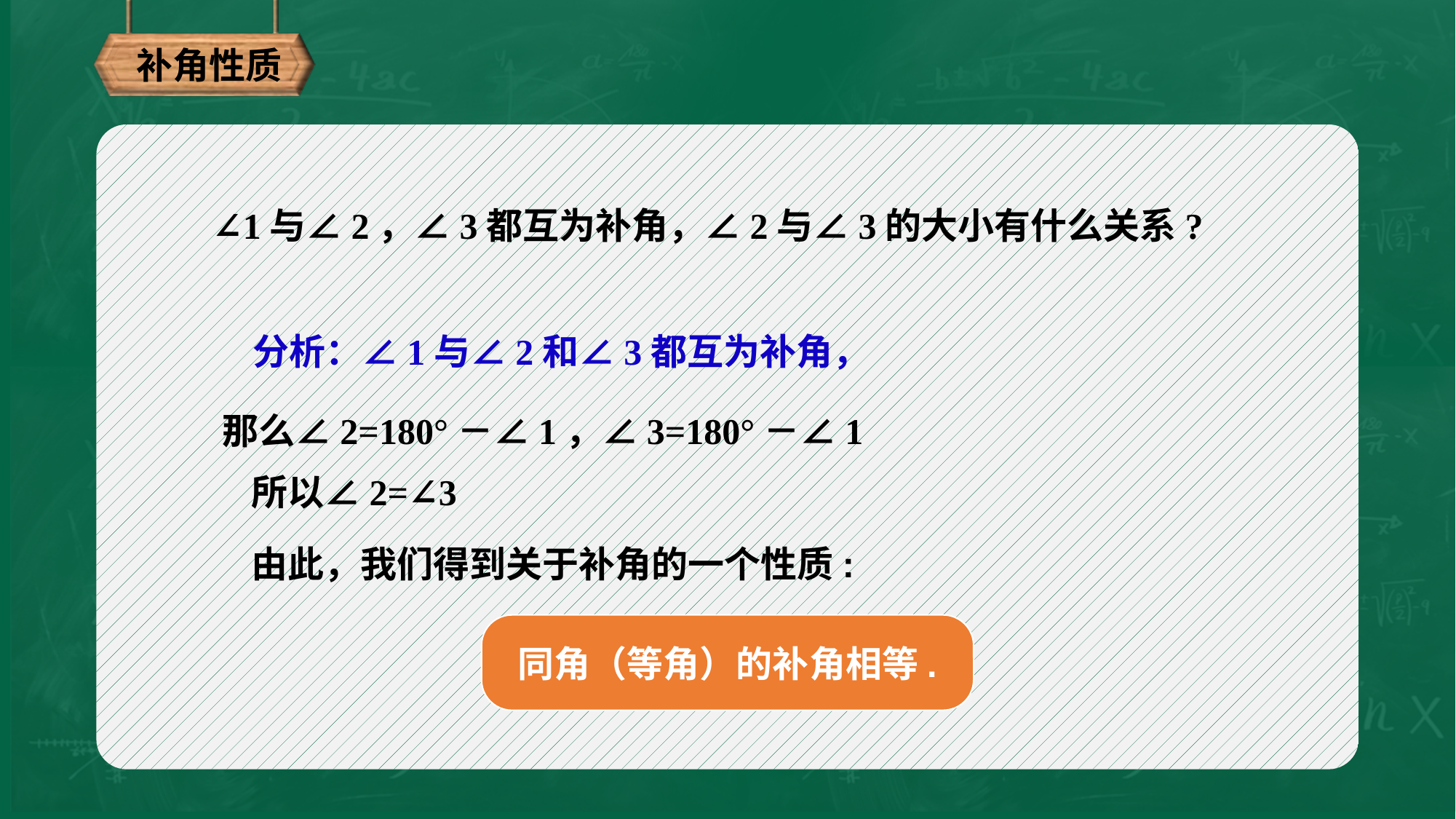

补角性质
∠1与∠2，∠3都互为补角，∠2与∠3的大小有什么关系?
分析：∠1与∠2和∠3都互为补角，
那么∠2=180°－∠1，∠3=180°－∠1
所以∠2=∠3
由此，我们得到关于补角的一个性质:
同角（等角）的补角相等.